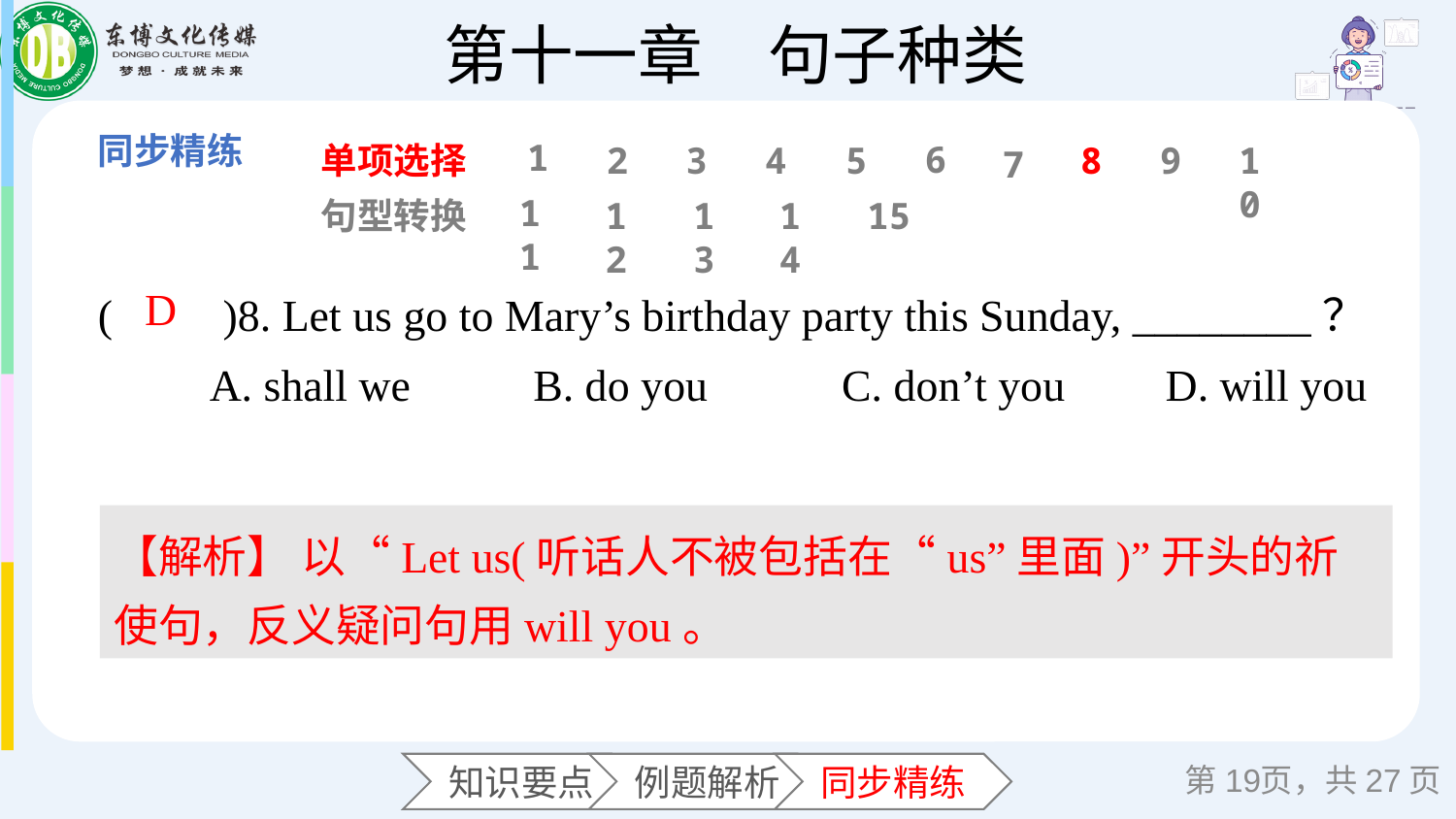

1
6
单项选择
2
3
4
5
8
9
10
7
11
句型转换
12
13
14
15
(　　)8. Let us go to Mary’s birthday party this Sunday, ________？
          A. shall we           B. do you            C. don’t you         D. will you
D
【解析】 以“Let us(听话人不被包括在“us”里面)”开头的祈使句，反义疑问句用will you。
第19页，共27页